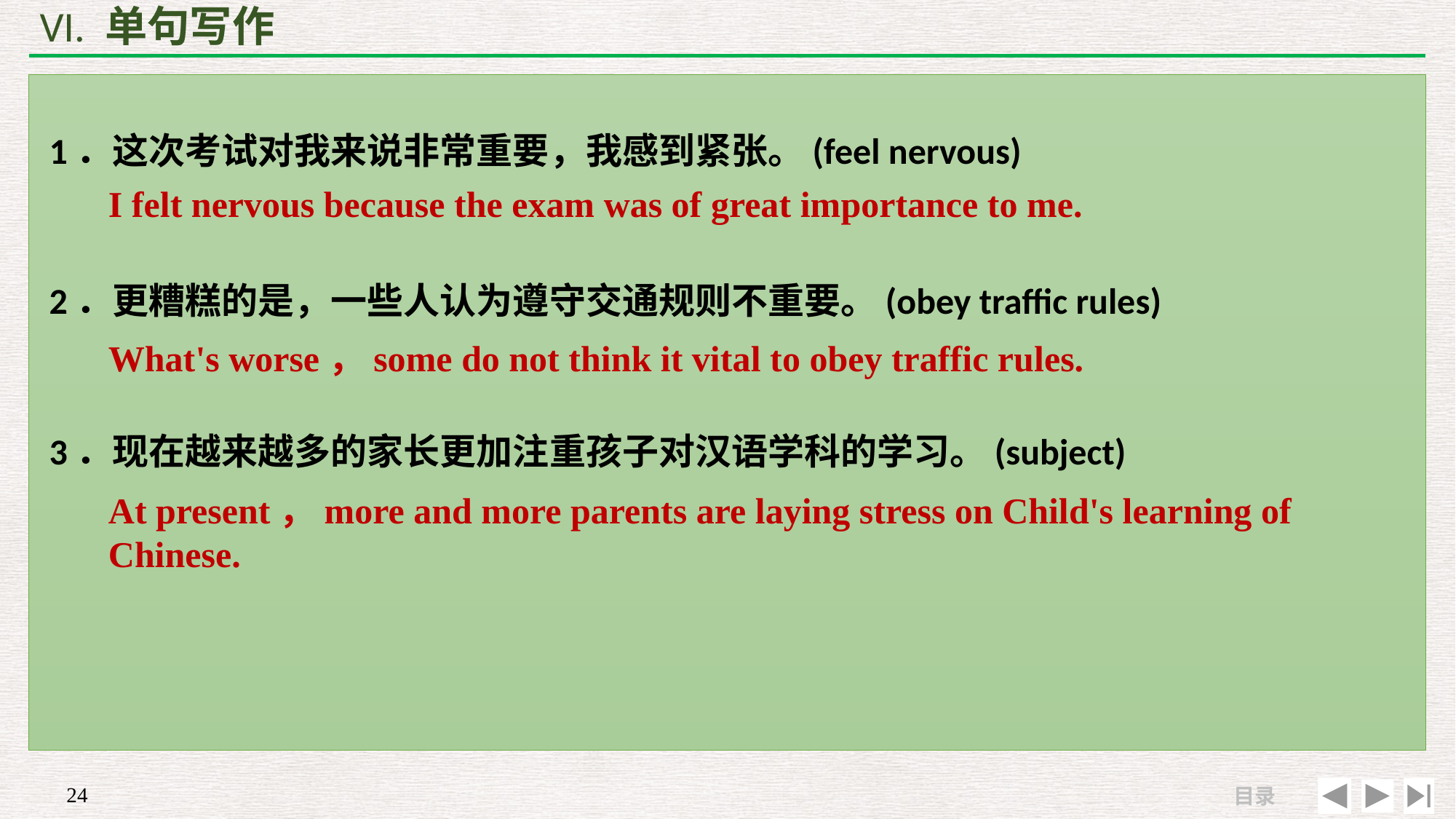

# VI. 单句写作

1．这次考试对我来说非常重要，我感到紧张。(feel nervous)

2．更糟糕的是，一些人认为遵守交通规则不重要。(obey traffic rules)

3．现在越来越多的家长更加注重孩子对汉语学科的学习。(subject)
I felt nervous because the exam was of great importance to me.
What's worse，some do not think it vital to obey traffic rules.
At present，more and more parents are laying stress on Child's learning of Chinese.